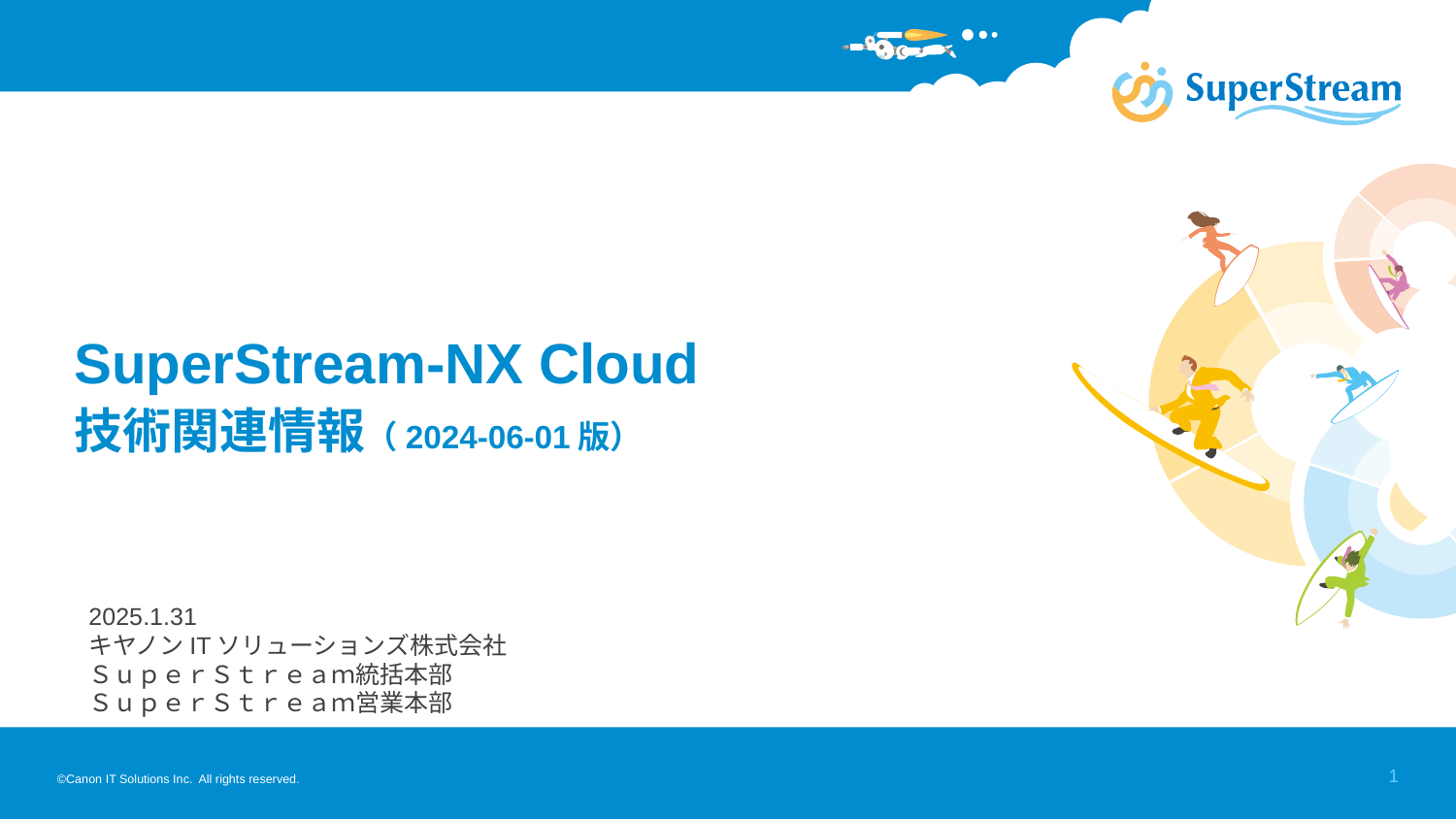

# SuperStream-NX Cloud 技術関連情報（2024-06-01版）
2025.1.31
キヤノンITソリューションズ株式会社
ＳｕｐｅｒＳｔｒｅａｍ統括本部
ＳｕｐｅｒＳｔｒｅａｍ営業本部
©Canon IT Solutions Inc.  All rights reserved.
1